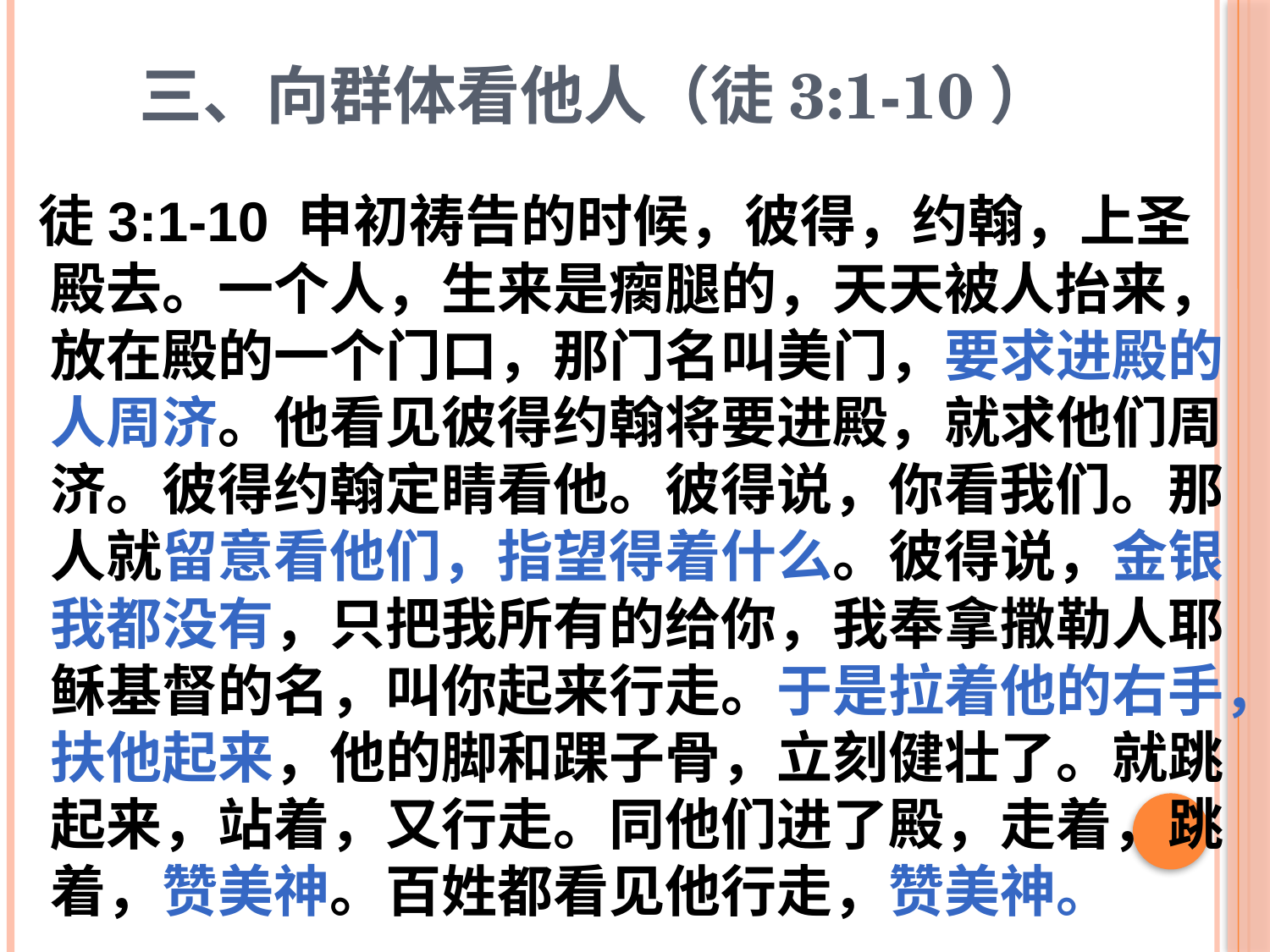

# 三、向群体看他人（徒3:1-10）
 徒3:1-10 申初祷告的时候，彼得，约翰，上圣殿去。一个人，生来是瘸腿的，天天被人抬来，放在殿的一个门口，那门名叫美门，要求进殿的人周济。他看见彼得约翰将要进殿，就求他们周济。彼得约翰定睛看他。彼得说，你看我们。那人就留意看他们，指望得着什么。彼得说，金银我都没有，只把我所有的给你，我奉拿撒勒人耶稣基督的名，叫你起来行走。于是拉着他的右手，扶他起来，他的脚和踝子骨，立刻健壮了。就跳起来，站着，又行走。同他们进了殿，走着，跳着，赞美神。百姓都看见他行走，赞美神。